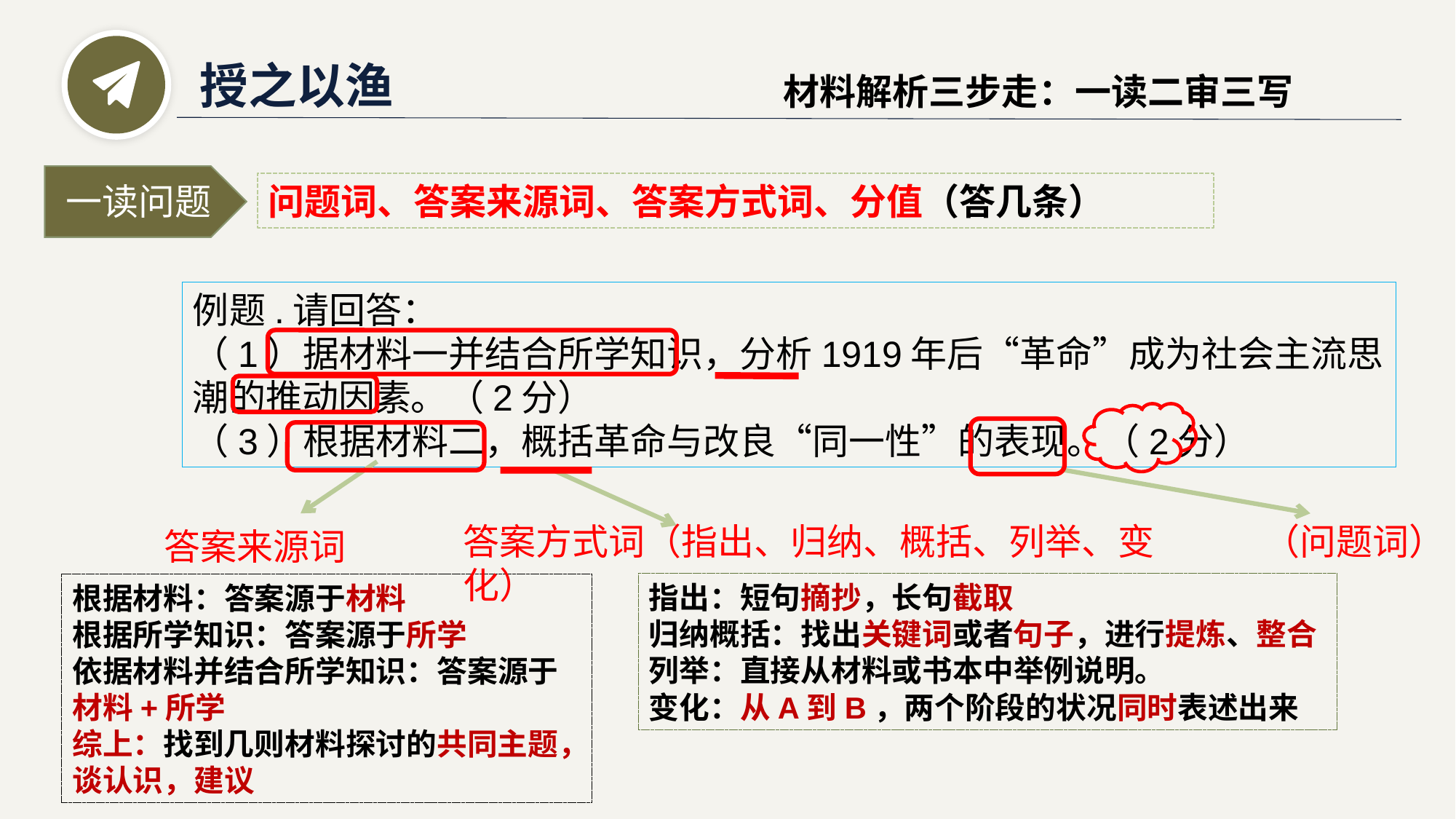

授之以渔

材料解析三步走：一读二审三写

一读问题
问题词、答案来源词、答案方式词、分值（答几条）
例题.请回答：
（1）据材料一并结合所学知识，分析1919年后“革命”成为社会主流思潮的推动因素。（2分）
（3）根据材料二，概括革命与改良“同一性”的表现。（2分）

（问题词）
答案方式词（指出、归纳、概括、列举、变化）
答案来源词
指出：短句摘抄，长句截取
归纳概括：找出关键词或者句子，进行提炼、整合
列举：直接从材料或书本中举例说明。
变化：从A到B，两个阶段的状况同时表述出来
根据材料：答案源于材料
根据所学知识：答案源于所学
依据材料并结合所学知识：答案源于材料+所学
综上：找到几则材料探讨的共同主题，谈认识，建议